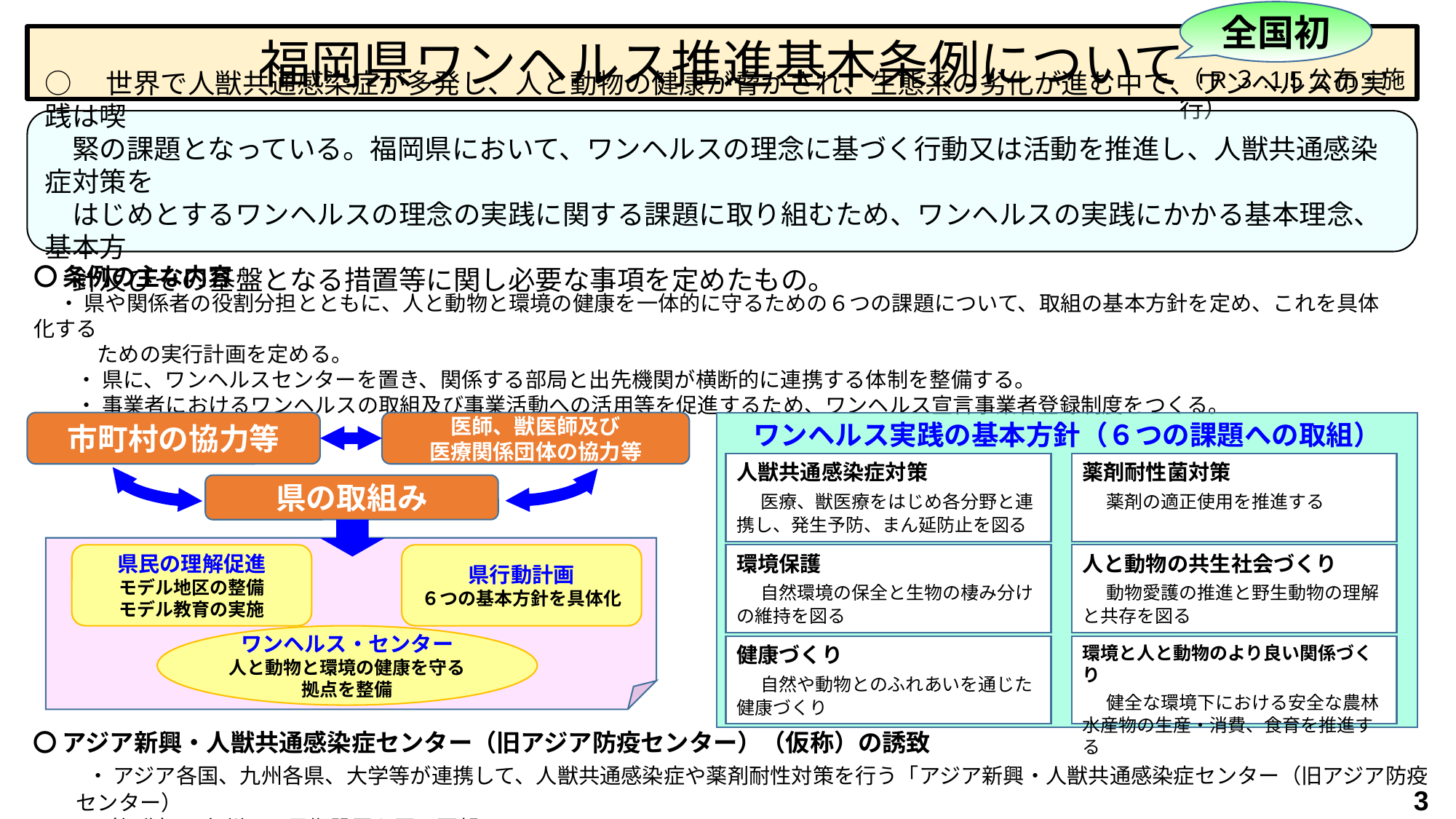

全国初
福岡県ワンヘルス推進基本条例について
（R３.1.5公布・施行）
○　世界で人獣共通感染症が多発し、人と動物の健康が脅かされ、生態系の劣化が進む中で、ワンヘルスの実践は喫
　緊の課題となっている。福岡県において、ワンヘルスの理念に基づく行動又は活動を推進し、人獣共通感染症対策を
　はじめとするワンヘルスの理念の実践に関する課題に取り組むため、ワンヘルスの実践にかかる基本理念、基本方
　針及びその基盤となる措置等に関し必要な事項を定めたもの。

〇 条例の主な内容
    ・ 県や関係者の役割分担とともに、人と動物と環境の健康を一体的に守るための６つの課題について、取組の基本方針を定め、これを具体化する
　　　ための実行計画を定める。
　　・ 県に、ワンヘルスセンターを置き、関係する部局と出先機関が横断的に連携する体制を整備する。
　　・ 事業者におけるワンヘルスの取組及び事業活動への活用等を促進するため、ワンヘルス宣言事業者登録制度をつくる。

市町村の協力等
医師、獣医師及び
医療関係団体の協力等
ワンヘルス実践の基本方針（６つの課題への取組）
人獣共通感染症対策
　医療、獣医療をはじめ各分野と連携し、発生予防、まん延防止を図る
薬剤耐性菌対策
　薬剤の適正使用を推進する
県の取組み

県民の理解促進
モデル地区の整備
モデル教育の実施
県行動計画
６つの基本方針を具体化
環境保護
　自然環境の保全と生物の棲み分けの維持を図る
人と動物の共生社会づくり
　動物愛護の推進と野生動物の理解と共存を図る
ワンヘルス・センター
人と動物と環境の健康を守る拠点を整備
健康づくり
　自然や動物とのふれあいを通じた健康づくり
環境と人と動物のより良い関係づくり
　健全な環境下における安全な農林水産物の生産・消費、食育を推進する

〇 アジア新興・人獣共通感染症センター（旧アジア防疫センター）（仮称）の誘致
　　・ アジア各国、九州各県、大学等が連携して、人獣共通感染症や薬剤耐性対策を行う「アジア新興・人獣共通感染症センター（旧アジア防疫センター）
　　　（仮称）の九州への早期設置を国に要望
3